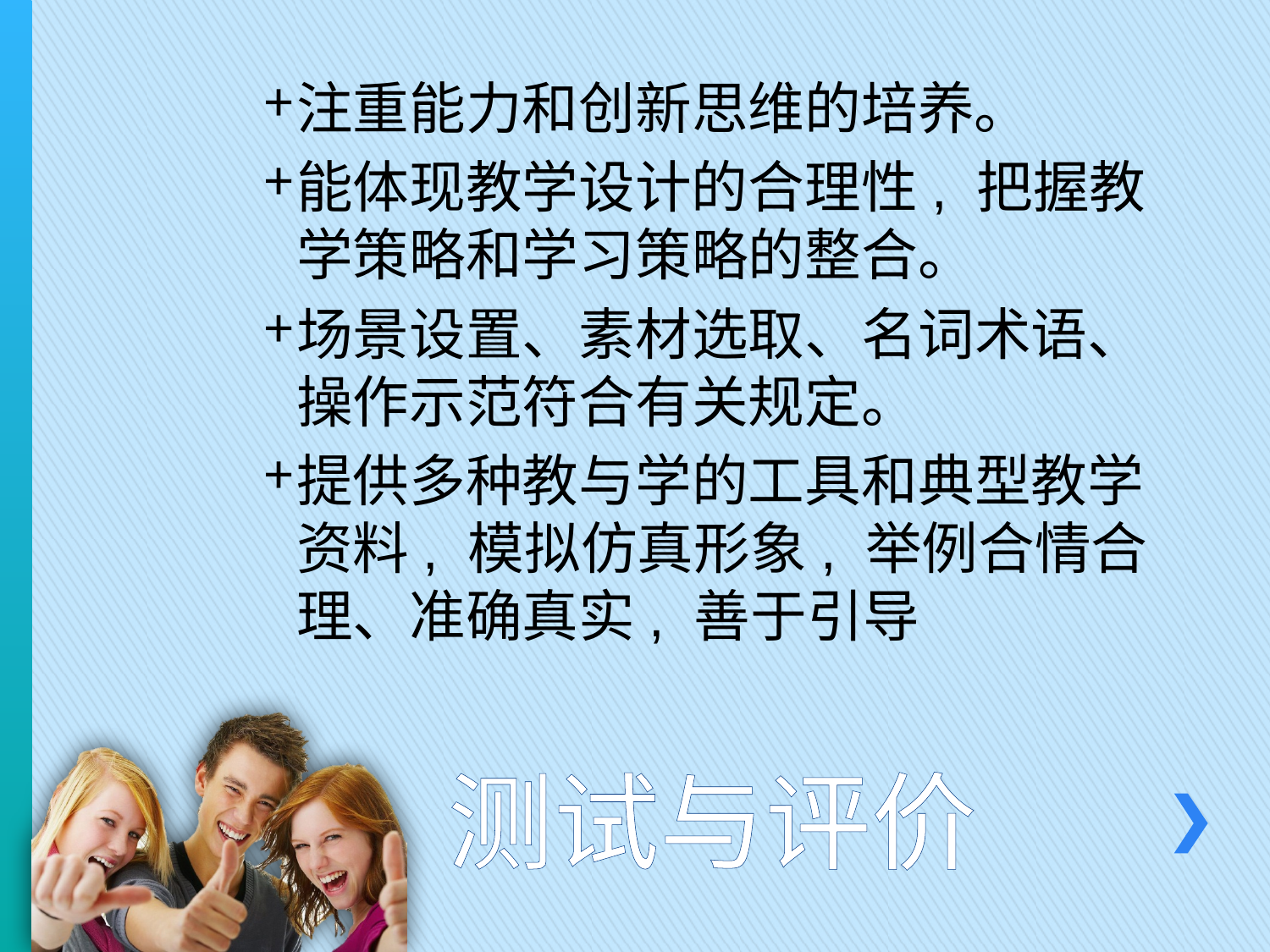

注重能力和创新思维的培养。
能体现教学设计的合理性, 把握教学策略和学习策略的整合。
场景设置、素材选取、名词术语、操作示范符合有关规定。
提供多种教与学的工具和典型教学资料, 模拟仿真形象, 举例合情合理、准确真实, 善于引导
# 测试与评价